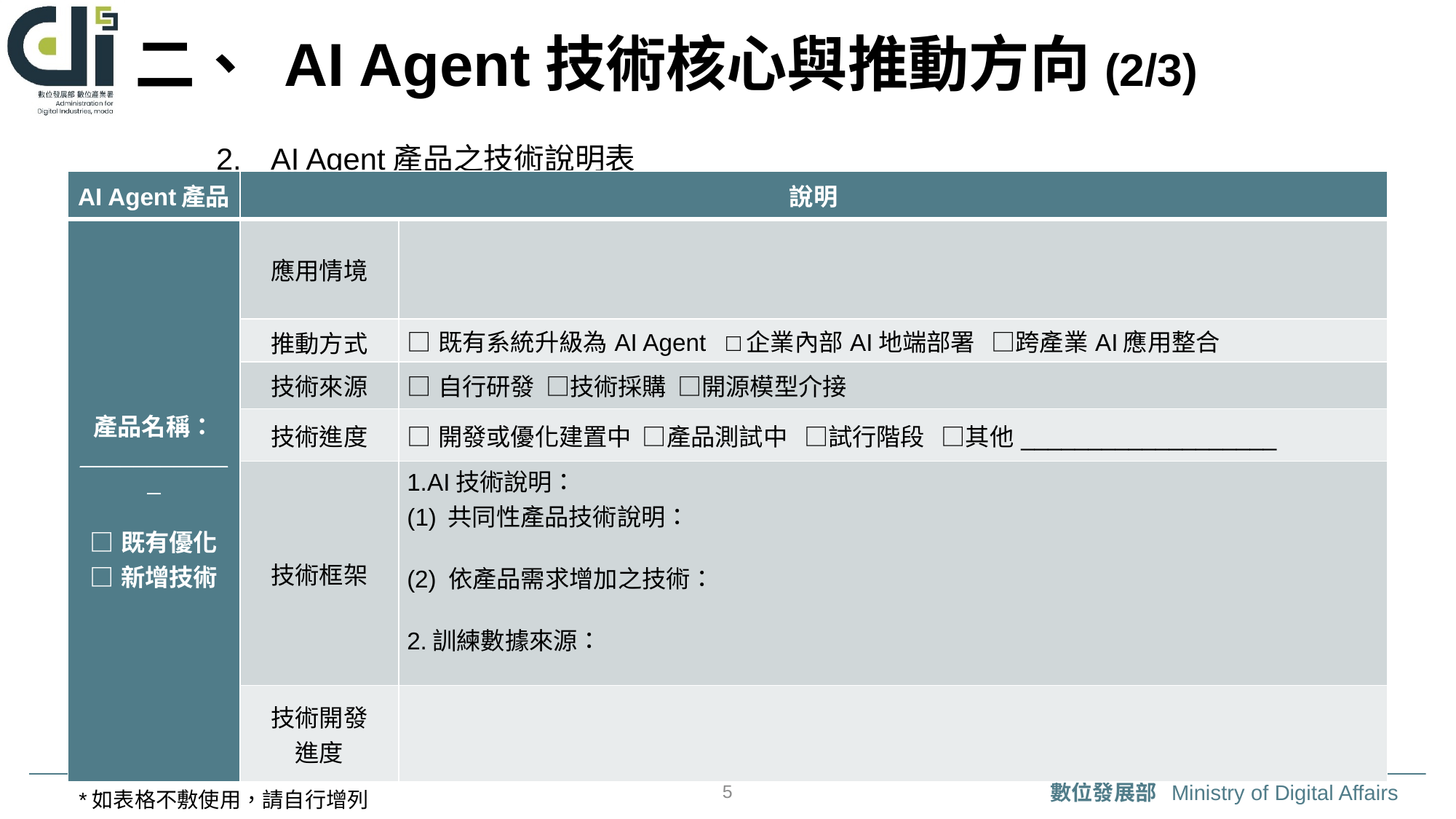

# 二、 AI Agent技術核心與推動方向(2/3)
AI Agent產品之技術說明表
| AI Agent產品 | 說明 |  |
| --- | --- | --- |
| 產品名稱： \_\_\_\_\_\_\_\_\_\_\_\_   □既有優化 □新增技術 | 應用情境 |  |
|  | 推動方式 | □既有系統升級為AI Agent □企業內部AI地端部署 □跨產業AI應用整合 |
|  | 技術來源 | □自行研發 □技術採購 □開源模型介接 |
|  | 技術進度 | □開發或優化建置中 □產品測試中 □試行階段 □其他\_\_\_\_\_\_\_\_\_\_\_\_\_\_\_\_\_\_\_ |
|  | 技術框架 | 1.AI技術說明： 共同性產品技術說明： (2) 依產品需求增加之技術： 2.訓練數據來源： |
|  | 技術開發 進度 |  |
*如表格不敷使用，請自行增列
5